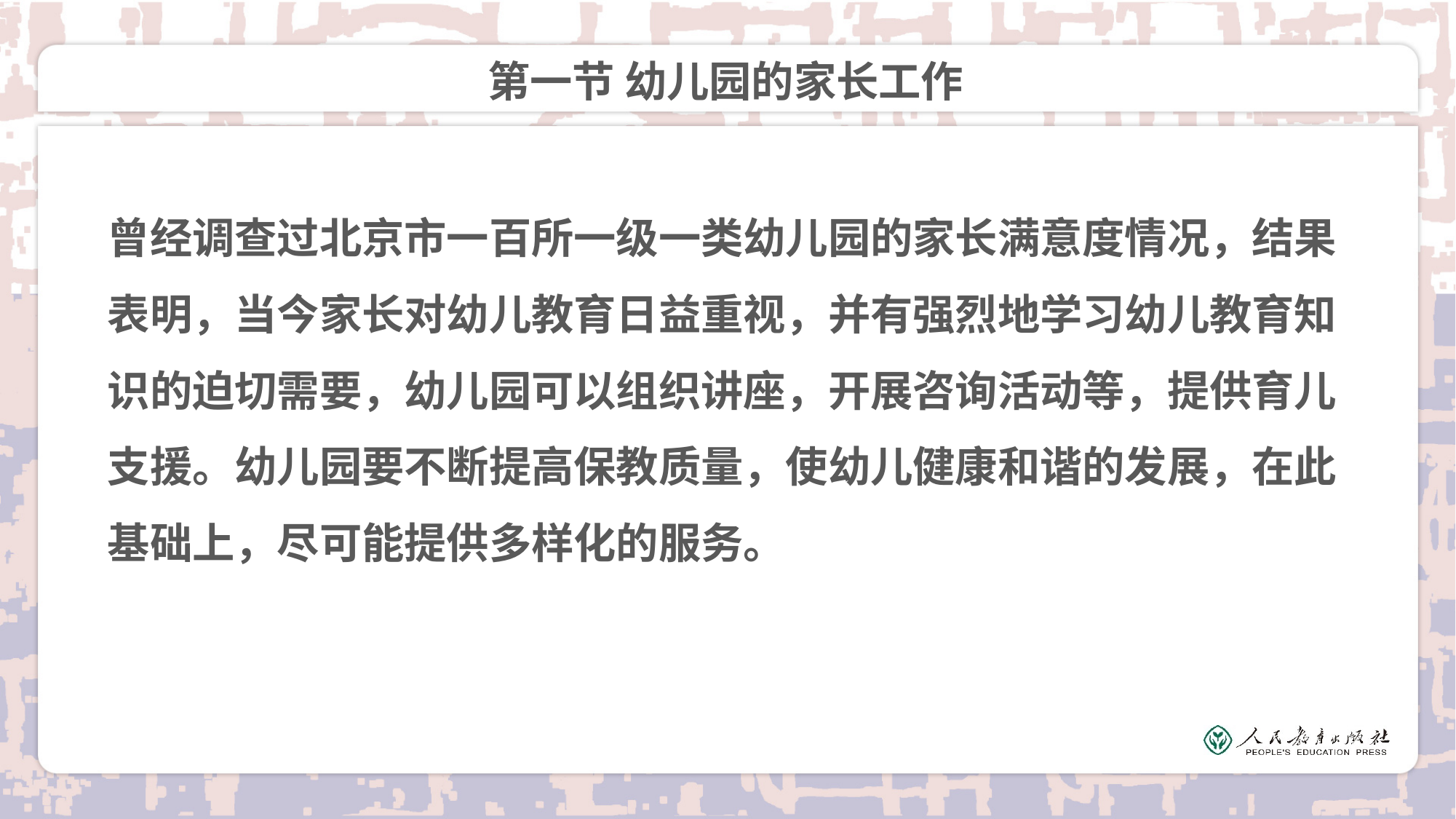

# 第一节 幼儿园的家长工作
曾经调查过北京市一百所一级一类幼儿园的家长满意度情况，结果表明，当今家长对幼儿教育日益重视，并有强烈地学习幼儿教育知识的迫切需要，幼儿园可以组织讲座，开展咨询活动等，提供育儿支援。幼儿园要不断提高保教质量，使幼儿健康和谐的发展，在此基础上，尽可能提供多样化的服务。